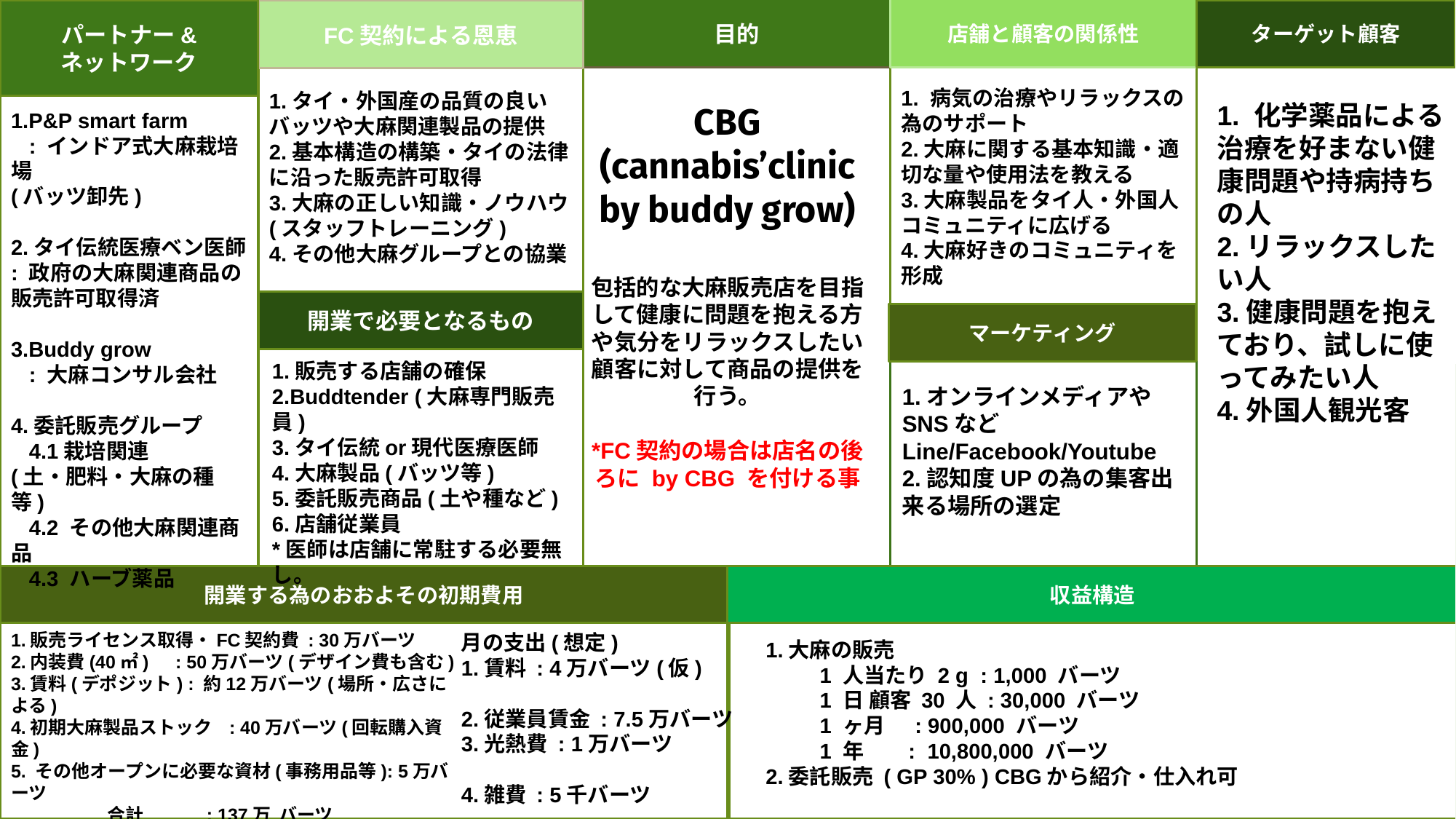

パートナー&
ネットワーク

# rr
ターゲット顧客

目的
店舗と顧客の関係性

グループ
2.リラッ
FC契約による恩恵
1. 病気の治療やリラックスの為のサポート
2.大麻に関する基本知識・適切な量や使用法を教える
3.大麻製品をタイ人・外国人コミュニティに広げる
4.大麻好きのコミュニティを形成
1.タイ・外国産の品質の良い
バッツや大麻関連製品の提供
2.基本構造の構築・タイの法律に沿った販売許可取得
3.大麻の正しい知識・ノウハウ(スタッフトレーニング)
4.その他大麻グループとの協業

1. 化学薬品による治療を好まない健康問題や持病持ちの人
2.リラックスしたい人
3.健康問題を抱えており、試しに使ってみたい人
4.外国人観光客
CBG
(cannabis’clinic by buddy grow)

包括的な大麻販売店を目指して健康に問題を抱える方や気分をリラックスしたい顧客に対して商品の提供を行う。

*FC契約の場合は店名の後ろに by CBG を付ける事

1.P&P smart farm
   : インドア式大麻栽培場
(バッツ卸先)

2.タイ伝統医療ベン医師 : 政府の大麻関連商品の販売許可取得済

3.Buddy grow
   : 大麻コンサル会社

4.委託販売グループ
   4.1栽培関連
(土・肥料・大麻の種等)
   4.2 その他大麻関連商品
   4.3 ハーブ薬品

開業で必要となるもの
マーケティング
1.販売する店舗の確保
2.Buddtender (大麻専門販売員)
3.タイ伝統or現代医療医師
4.大麻製品(バッツ等)
5.委託販売商品(土や種など)
6.店舗従業員
*医師は店舗に常駐する必要無し。

1.オンラインメディアやSNSなど Line/Facebook/Youtube
2.認知度UPの為の集客出来る場所の選定
収益構造
開業する為のおおよその初期費用

ดเ
1.販売ライセンス取得・FC契約費 : 30万バーツ
2.内装費(40㎡)　: 50万バーツ(デザイン費も含む)
3.賃料(デポジット) : 約12万バーツ(場所・広さによる)
4.初期大麻製品ストック	: 40万バーツ(回転購入資金)
5. その他オープンに必要な資材(事務用品等): 5万バーツ
                      合計              : 137万  バーツ
月の支出(想定)
1.賃料 : 4万バーツ(仮)
2.従業員賃金 : 7.5万バーツ
3.光熱費 : 1万バーツ
4.雑費 : 5千バーツ
5.その他 : 2万バーツ
    合計 :  15万バーツ
1.大麻の販売
         1 人当たり 2 g  : 1,000 バーツ
         1 日 顧客 30 人 : 30,000 バーツ
         1 ヶ月     : 900,000 バーツ
         1 年        :  10,800,000 バーツ
2.委託販売 ( GP 30% ) CBGから紹介・仕入れ可